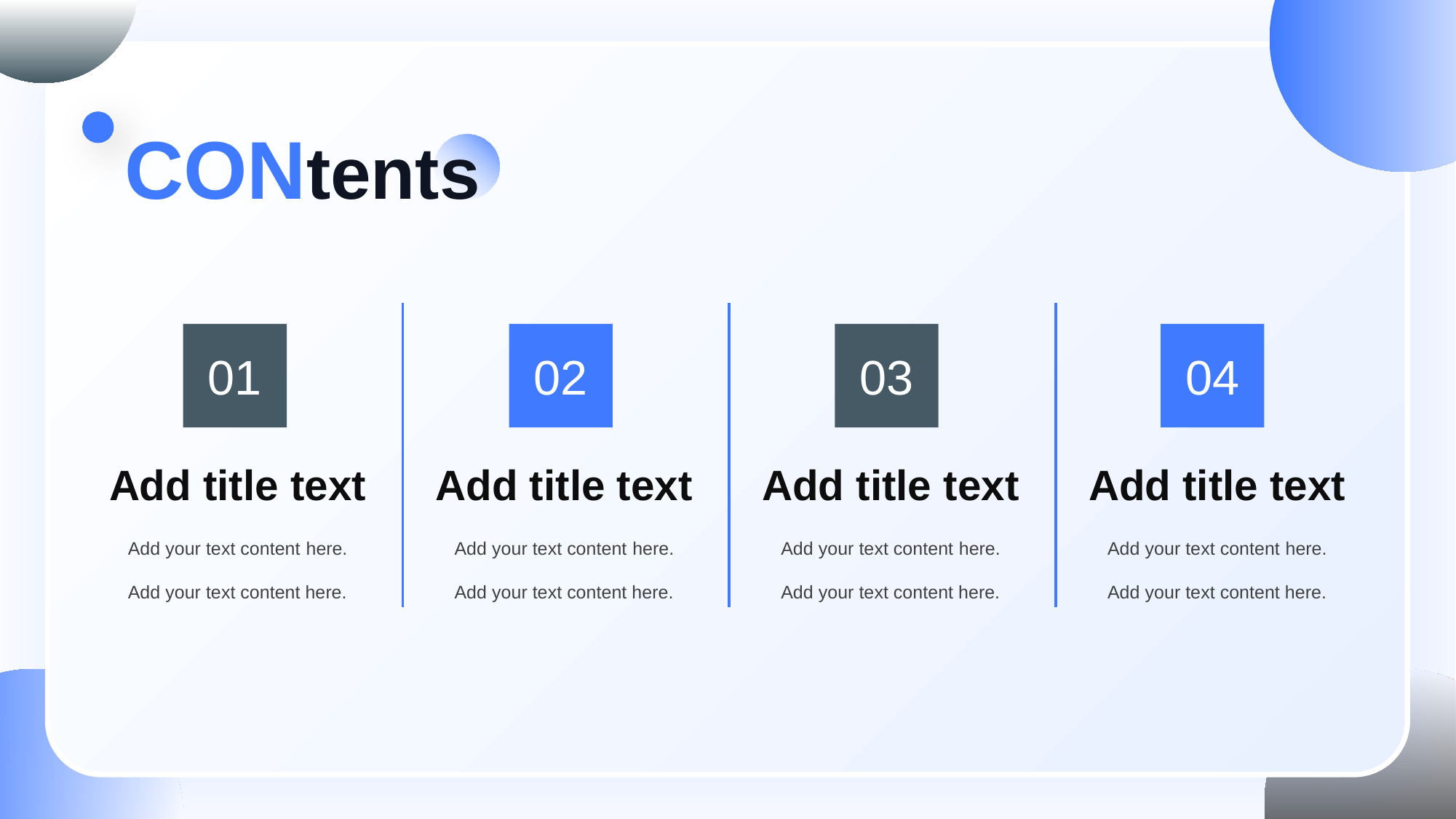

行业PPT模板http://www.1ppt.com/hangye/

CONtents

01
02
03
04
Add title text
Add title text
Add title text
Add title text
Add your text content here.
Add your text content here.
Add your text content here.
Add your text content here.
Add your text content here.
Add your text content here.
Add your text content here.
Add your text content here.